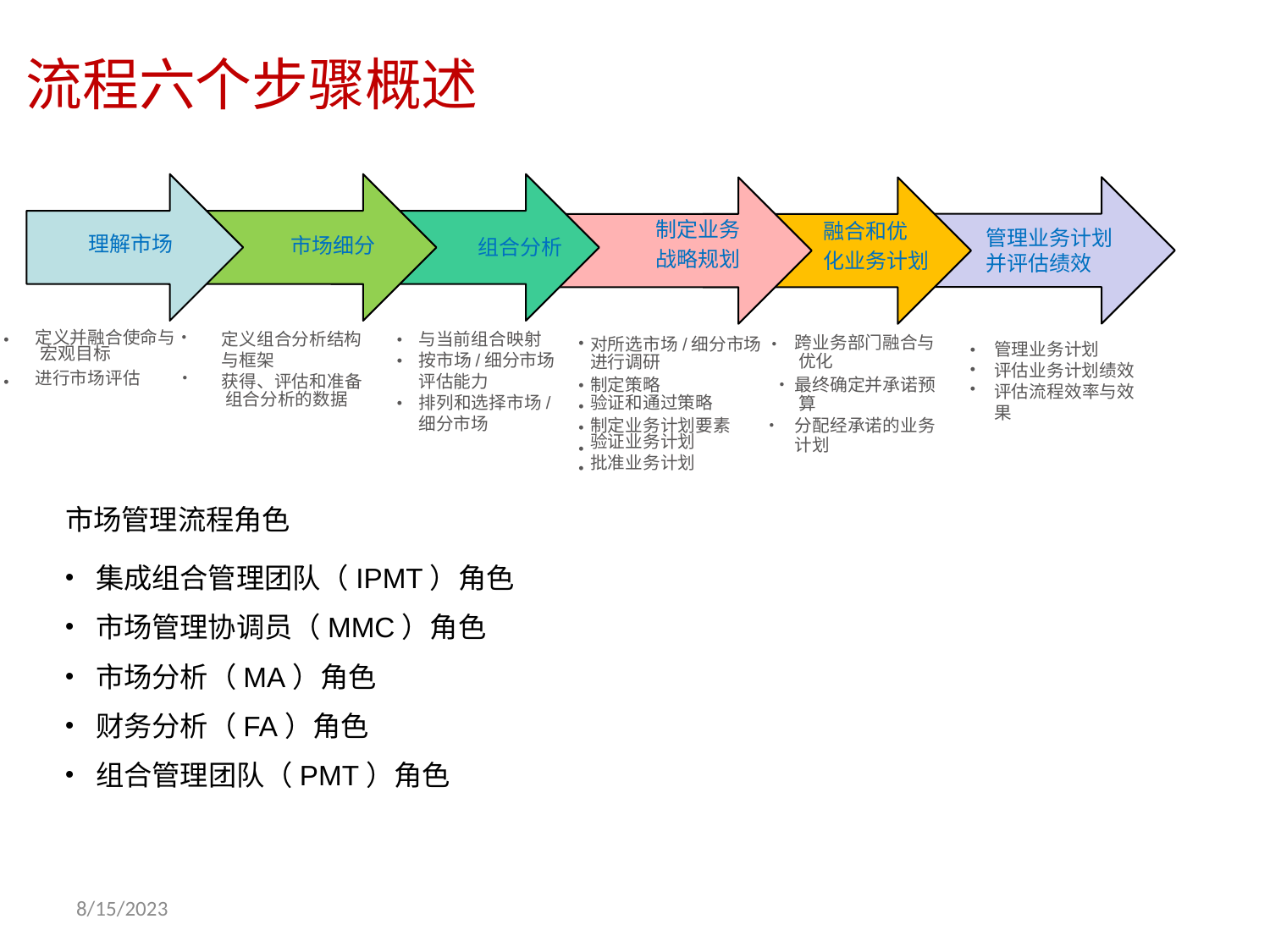

流程六个步骤概述
提
纲

制定业务
战略规划
融合和优
化业务计划
管理业务计划
并评估绩效
理解市场
市场细分
组合分析
定义并融合使命与•
	宏观目标
进行市场评估         •
定义组合分析结构
与框架
获得、评估和准备
	组合分析的数据
与当前组合映射
按市场/细分市场
评估能力
排列和选择市场/
细分市场
•

•
•
•

•
对所选市场/细分市场 •
进行调研
制定策略                            •
验证和通过策略
制定业务计划要素        •
验证业务计划
批准业务计划
跨业务部门融合与
	优化
最终确定并承诺预
	算
分配经承诺的业务
计划
•

•
•
•
•
•
管理业务计划
评估业务计划绩效
评估流程效率与效
果
•
•
•
市场管理流程角色
集成组合管理团队（IPMT）角色
市场管理协调员（MMC）角色
市场分析（MA）角色
财务分析（FA）角色
组合管理团队（PMT）角色
•

•

•

•

•
8/15/2023